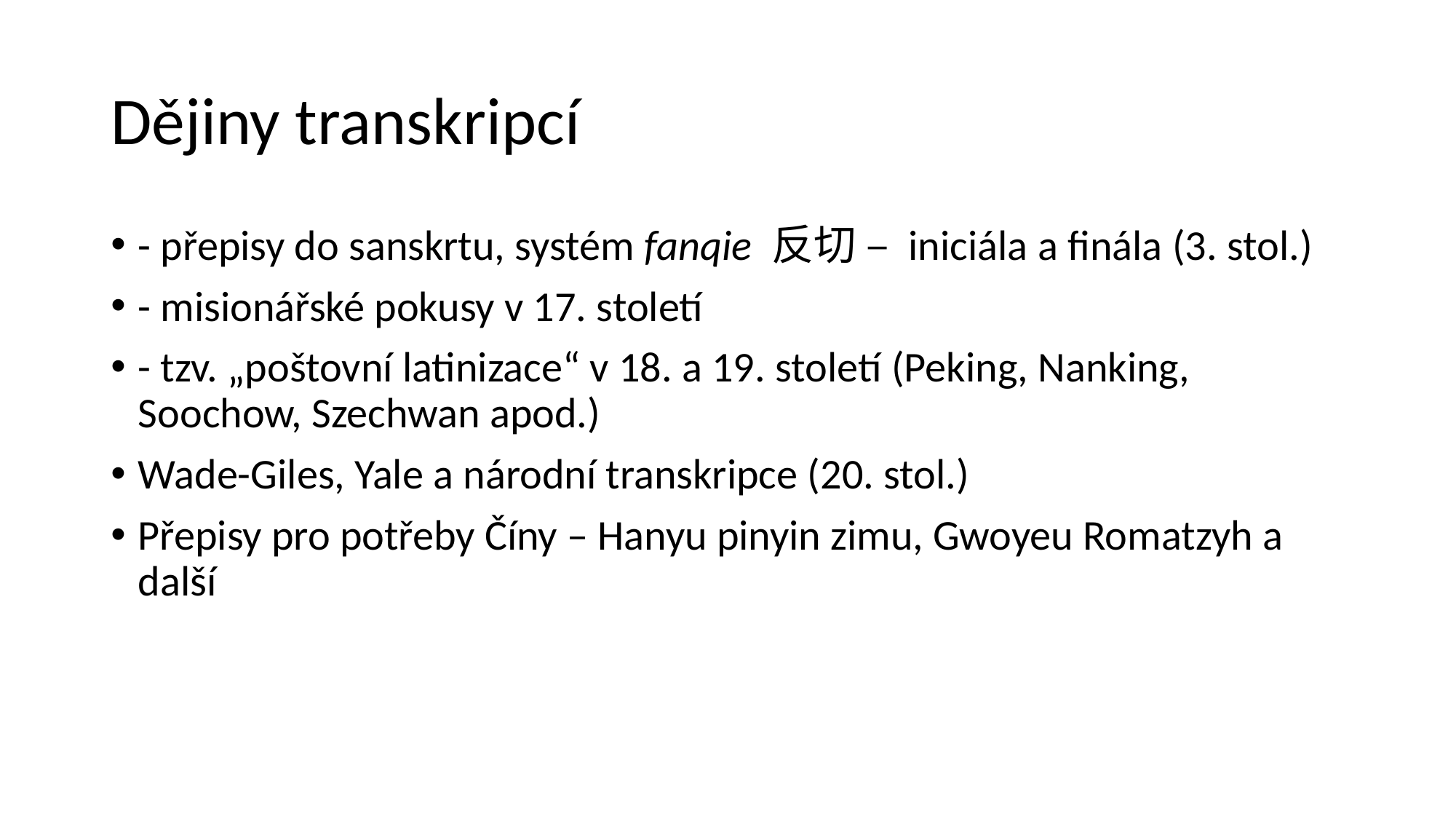

# Dějiny transkripcí
- přepisy do sanskrtu, systém fanqie 反切 – iniciála a finála (3. stol.)
- misionářské pokusy v 17. století
- tzv. „poštovní latinizace“ v 18. a 19. století (Peking, Nanking, Soochow, Szechwan apod.)
Wade-Giles, Yale a národní transkripce (20. stol.)
Přepisy pro potřeby Číny – Hanyu pinyin zimu, Gwoyeu Romatzyh a další